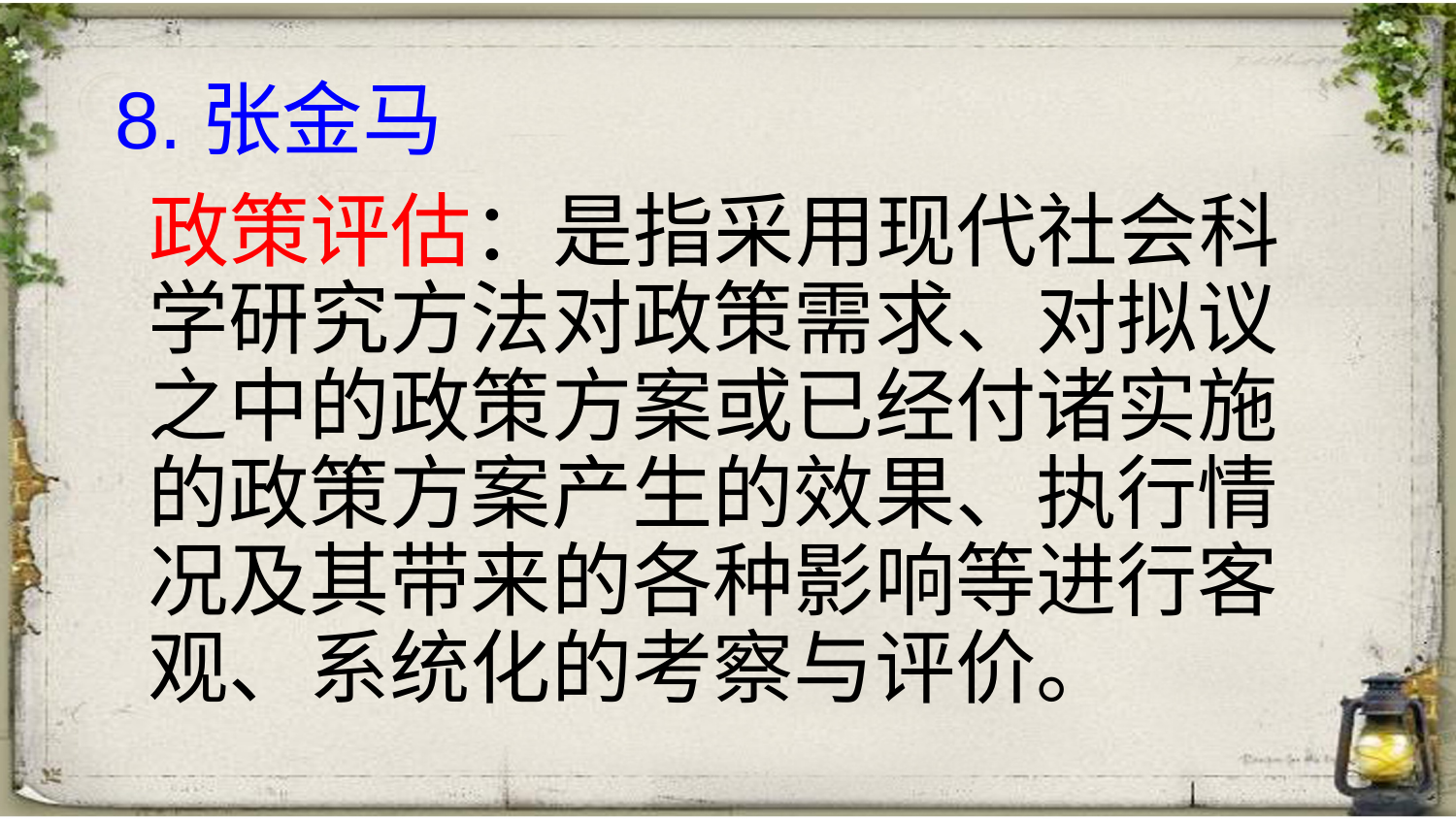

# 8.张金马
 政策评估：是指采用现代社会科学研究方法对政策需求、对拟议之中的政策方案或已经付诸实施的政策方案产生的效果、执行情况及其带来的各种影响等进行客观、系统化的考察与评价。